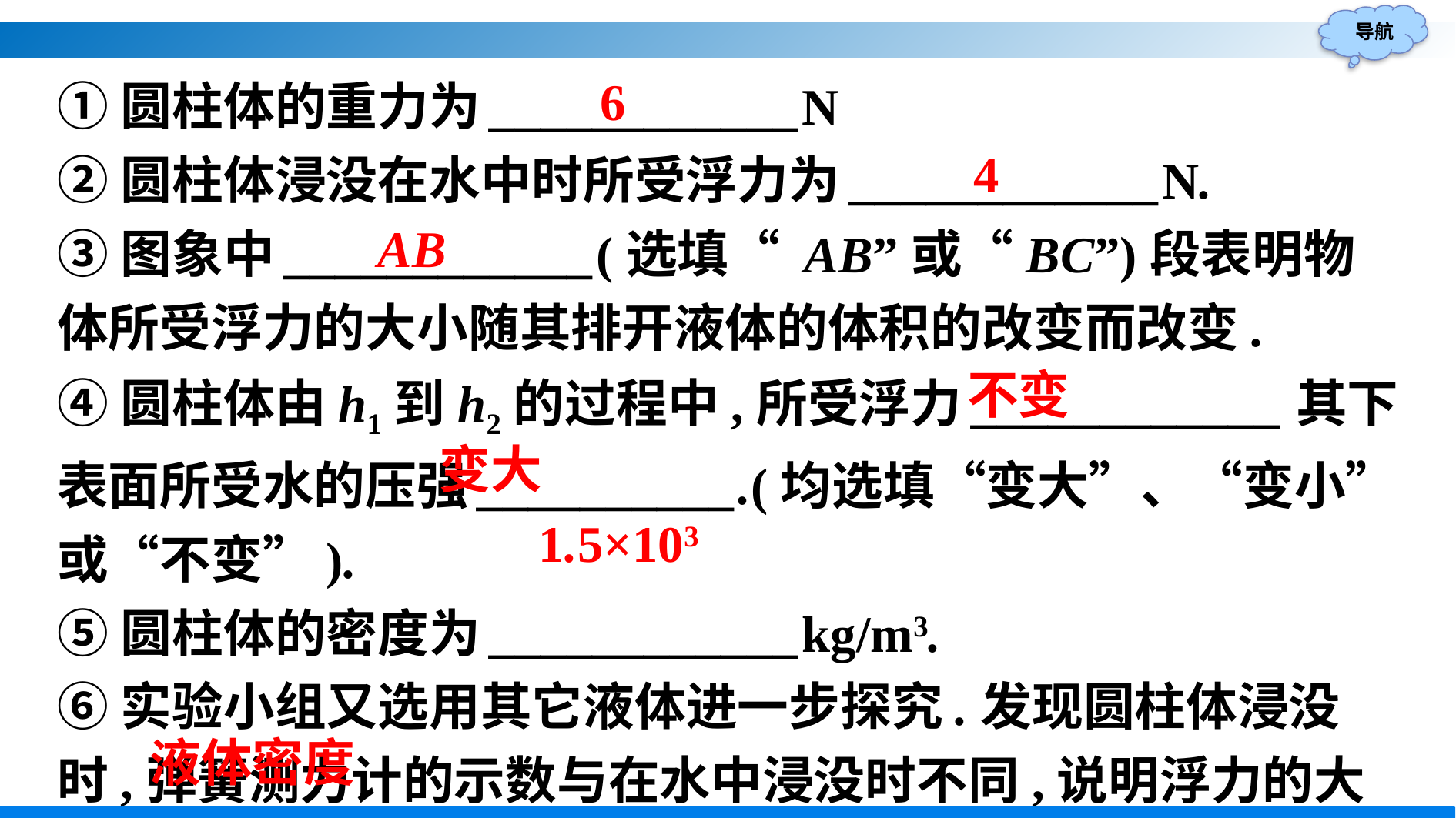

①圆柱体的重力为____________N
②圆柱体浸没在水中时所受浮力为____________N.
③图象中____________(选填“ AB”或“BC”)段表明物体所受浮力的大小随其排开液体的体积的改变而改变.
④圆柱体由h1到h2的过程中,所受浮力____________其下表面所受水的压强__________.(均选填“变大”、“变小”或“不变”).
⑤圆柱体的密度为____________kg/m3.
⑥实验小组又选用其它液体进一步探究.发现圆柱体浸没时,弹簧测力计的示数与在水中浸没时不同,说明浮力的大小还与____________有关.
6
4
AB
不变
变大
1.5×103
液体密度